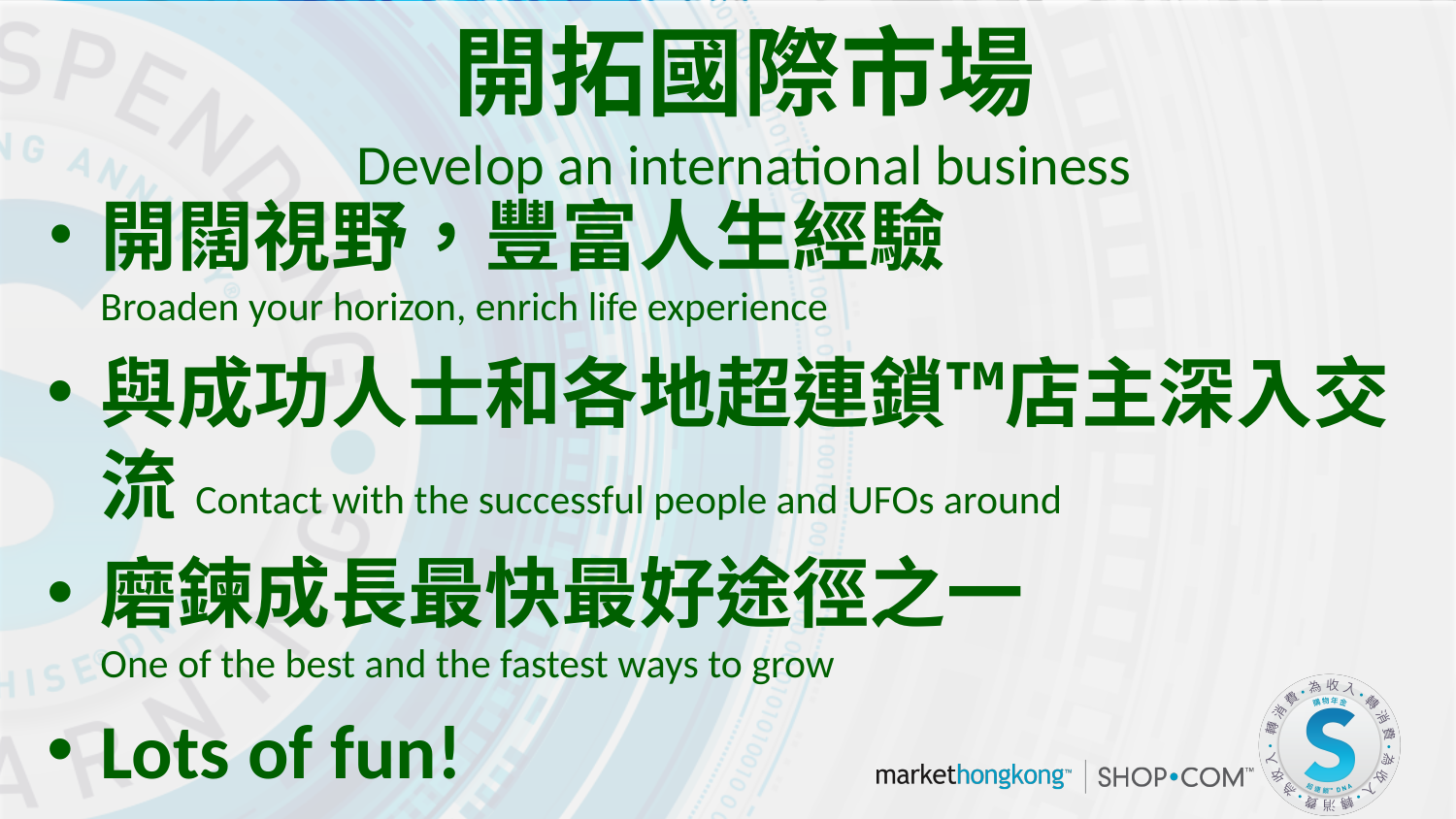

開拓國際市場
Develop an international business
開闊視野，豐富人生經驗                    Broaden your horizon, enrich life experience
與成功人士和各地超連鎖™店主深入交流Contact with the successful people and UFOs around
磨鍊成長最快最好途徑之一                   One of the best and the fastest ways to grow
Lots of fun!